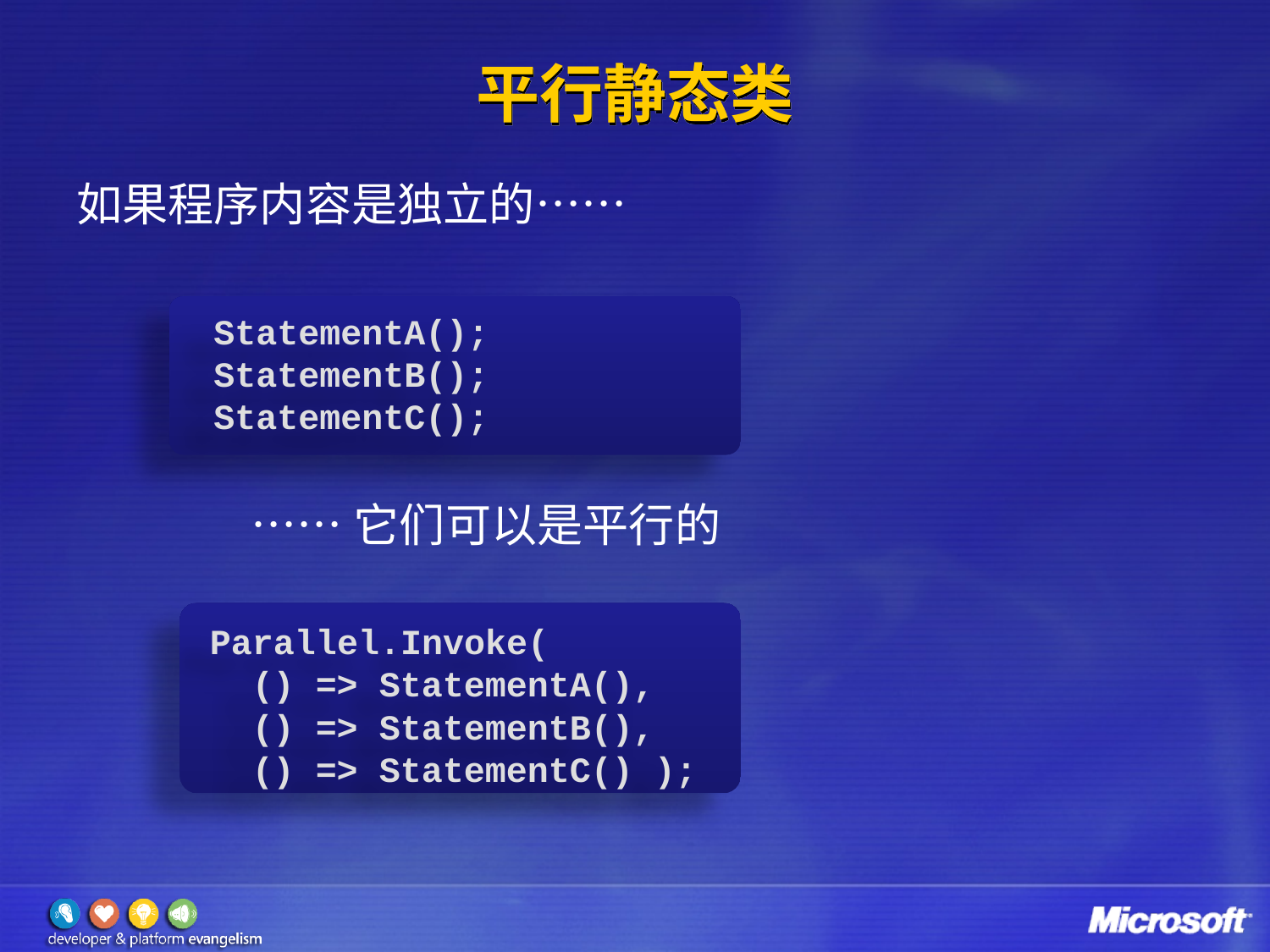

# 平行静态类
如果程序内容是独立的……

		……它们可以是平行的

StatementA();
StatementB();
StatementC();

Parallel.Invoke(
  () => StatementA(),
  () => StatementB(),
  () => StatementC() );